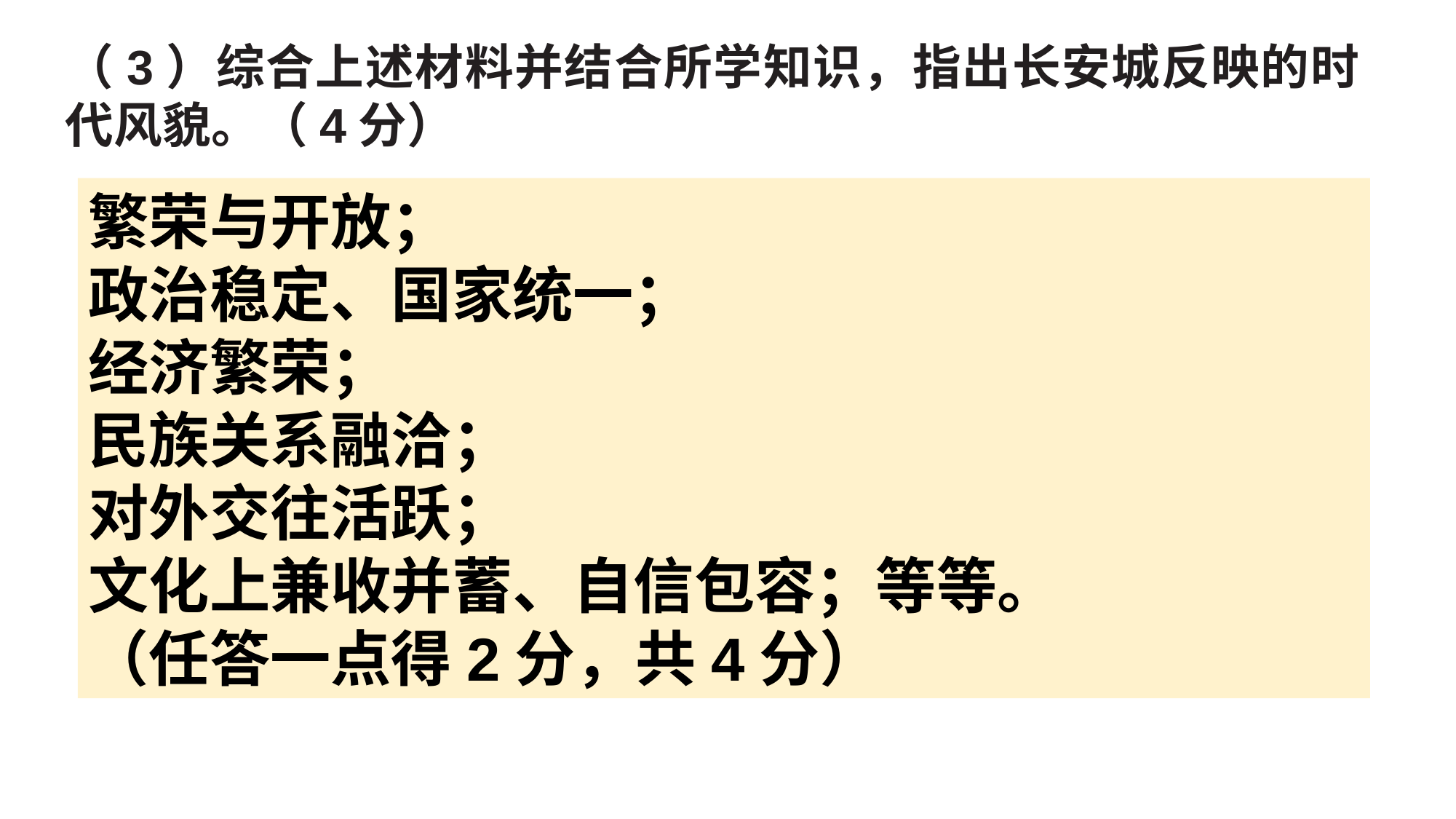

（3）综合上述材料并结合所学知识，指出长安城反映的时代风貌。（4分）
繁荣与开放；
政治稳定、国家统一；
经济繁荣；
民族关系融洽；
对外交往活跃；
文化上兼收并蓄、自信包容；等等。
（任答一点得2分，共4分）